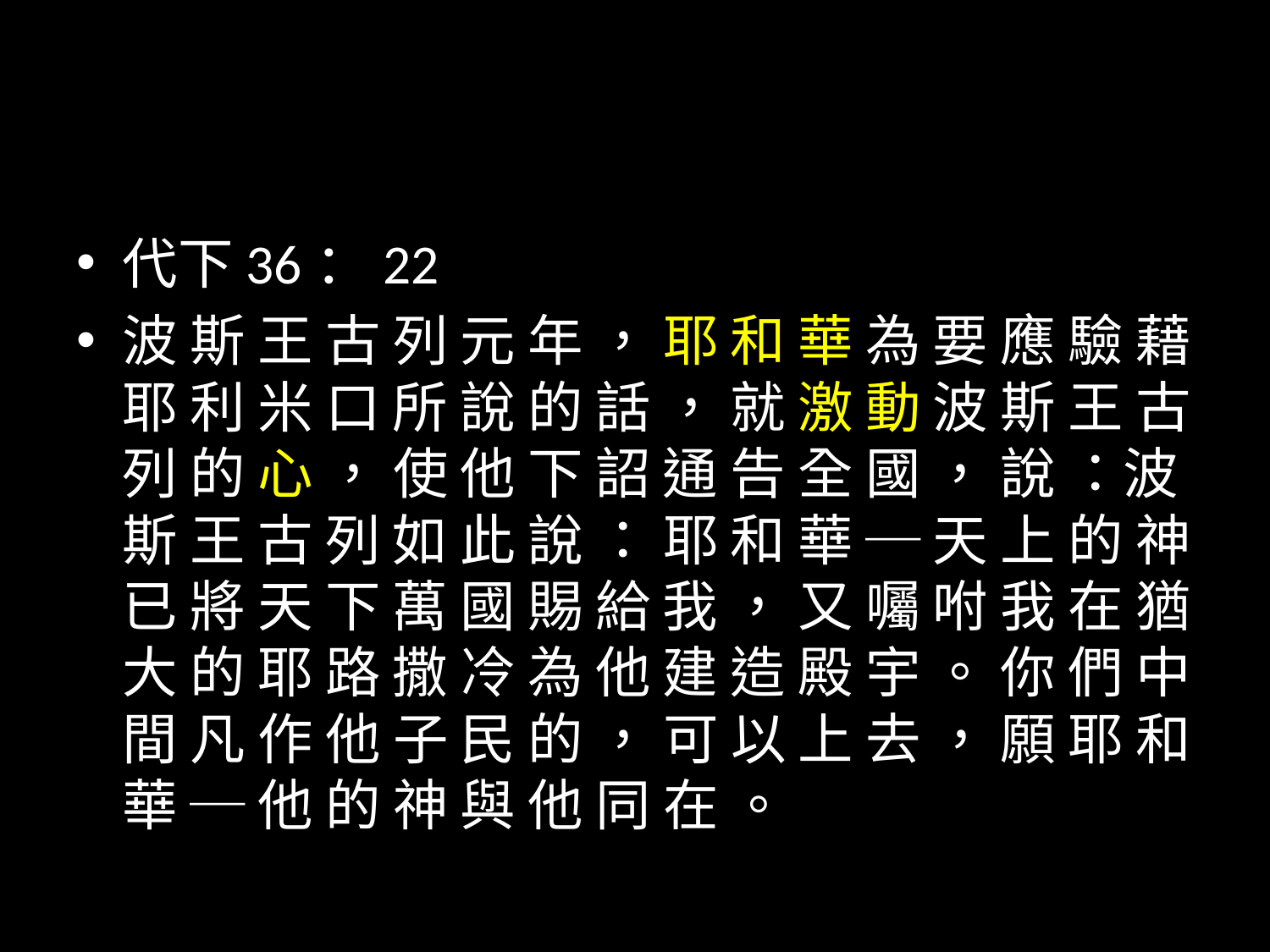

#
代下36：22
波 斯 王 古 列 元 年 ， 耶 和 華 為 要 應 驗 藉 耶 利 米 口 所 說 的 話 ， 就 激 動 波 斯 王 古 列 的 心 ， 使 他 下 詔 通 告 全 國 ， 說 ：波 斯 王 古 列 如 此 說 ： 耶 和 華 ─ 天 上 的 神 已 將 天 下 萬 國 賜 給 我 ， 又 囑 咐 我 在 猶 大 的 耶 路 撒 冷 為 他 建 造 殿 宇 。 你 們 中 間 凡 作 他 子 民 的 ， 可 以 上 去 ， 願 耶 和 華 ─ 他 的 神 與 他 同 在 。